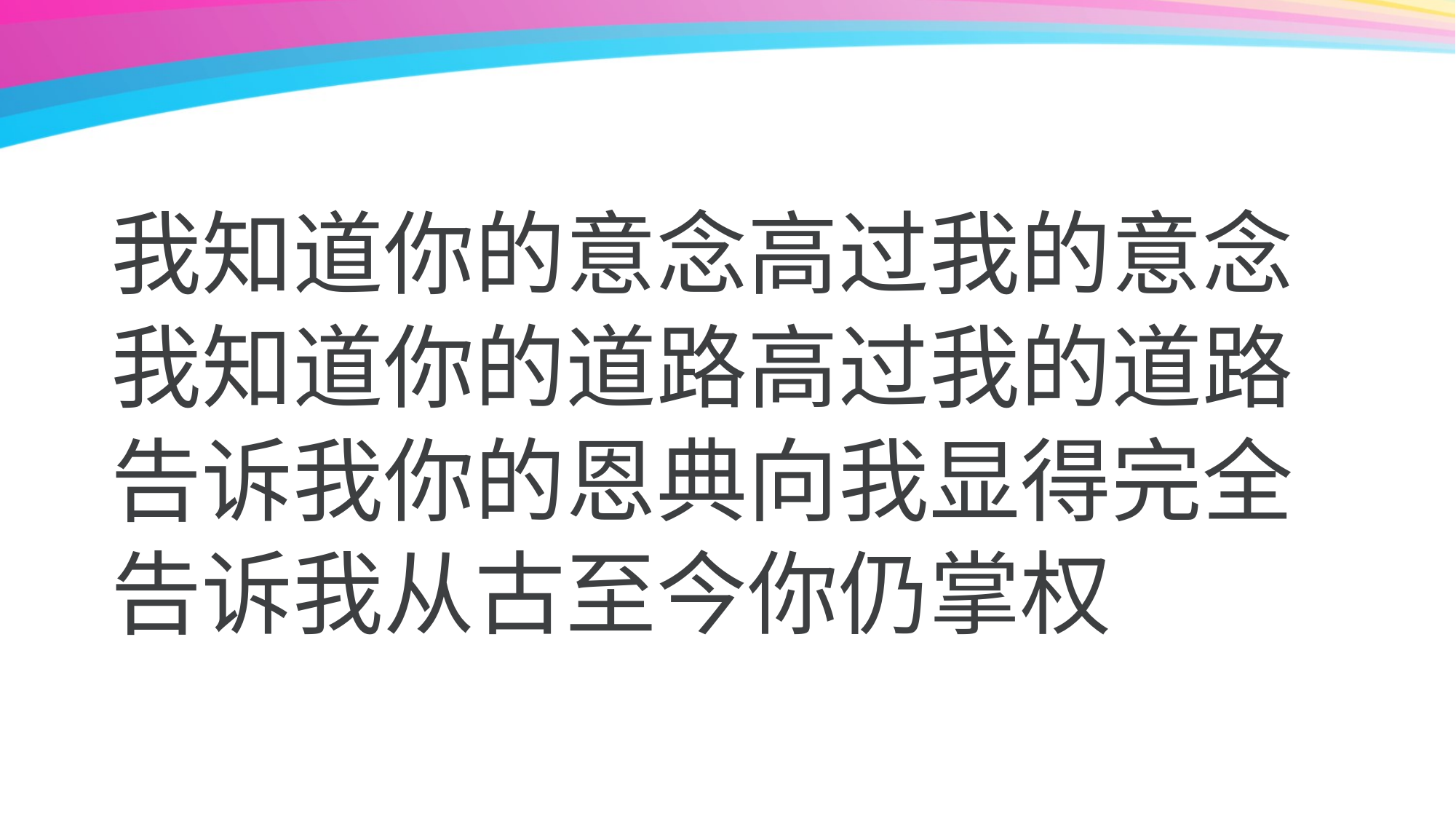

我知道你的意念高过我的意念
我知道你的道路高过我的道路
告诉我你的恩典向我显得完全
告诉我从古至今你仍掌权